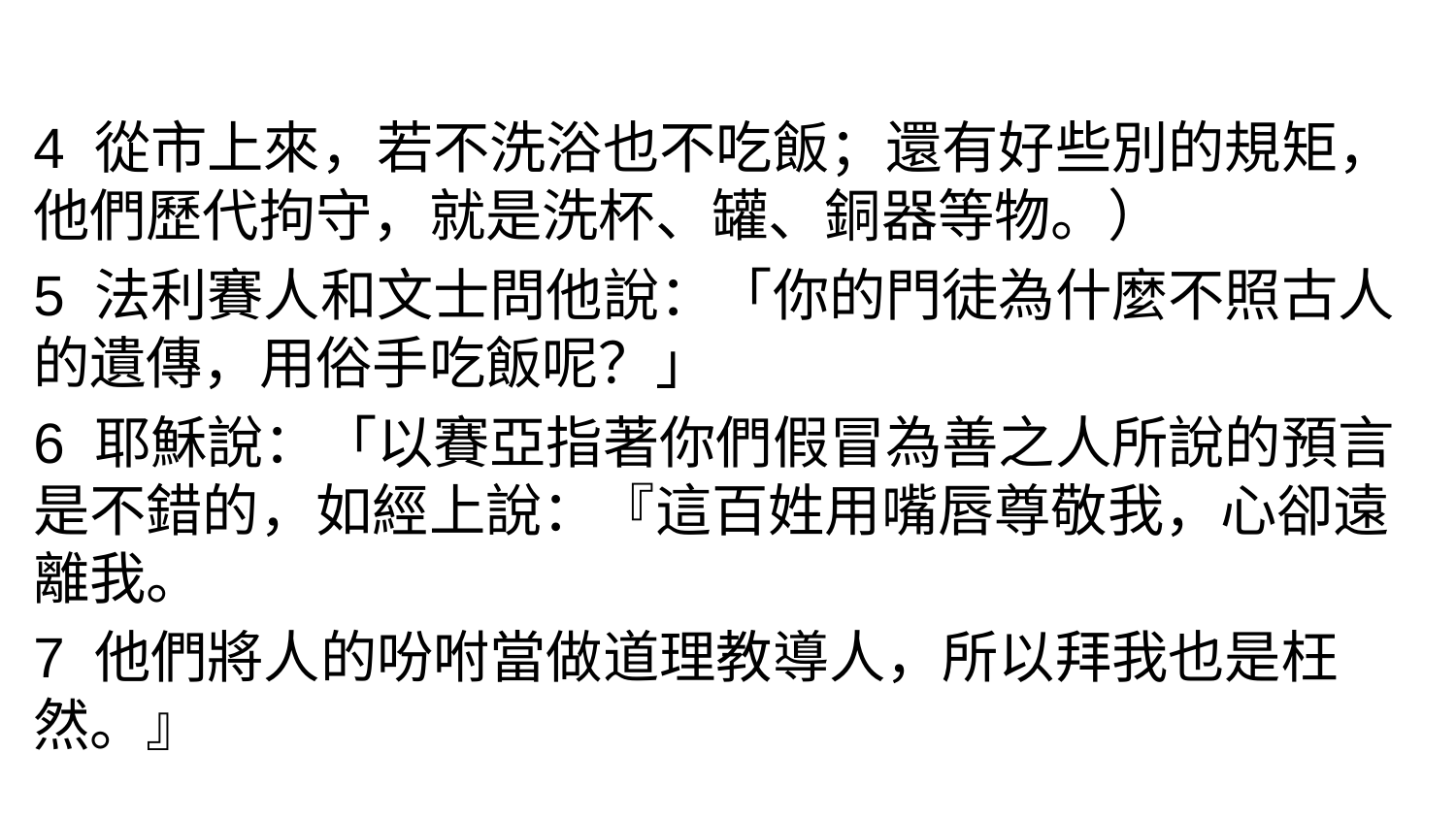

#
4 從市上來，若不洗浴也不吃飯；還有好些別的規矩，他們歷代拘守，就是洗杯、罐、銅器等物。）
5 法利賽人和文士問他說：「你的門徒為什麼不照古人的遺傳，用俗手吃飯呢？」
6 耶穌說：「以賽亞指著你們假冒為善之人所說的預言是不錯的，如經上說：『這百姓用嘴唇尊敬我，心卻遠離我。
7 他們將人的吩咐當做道理教導人，所以拜我也是枉然。』